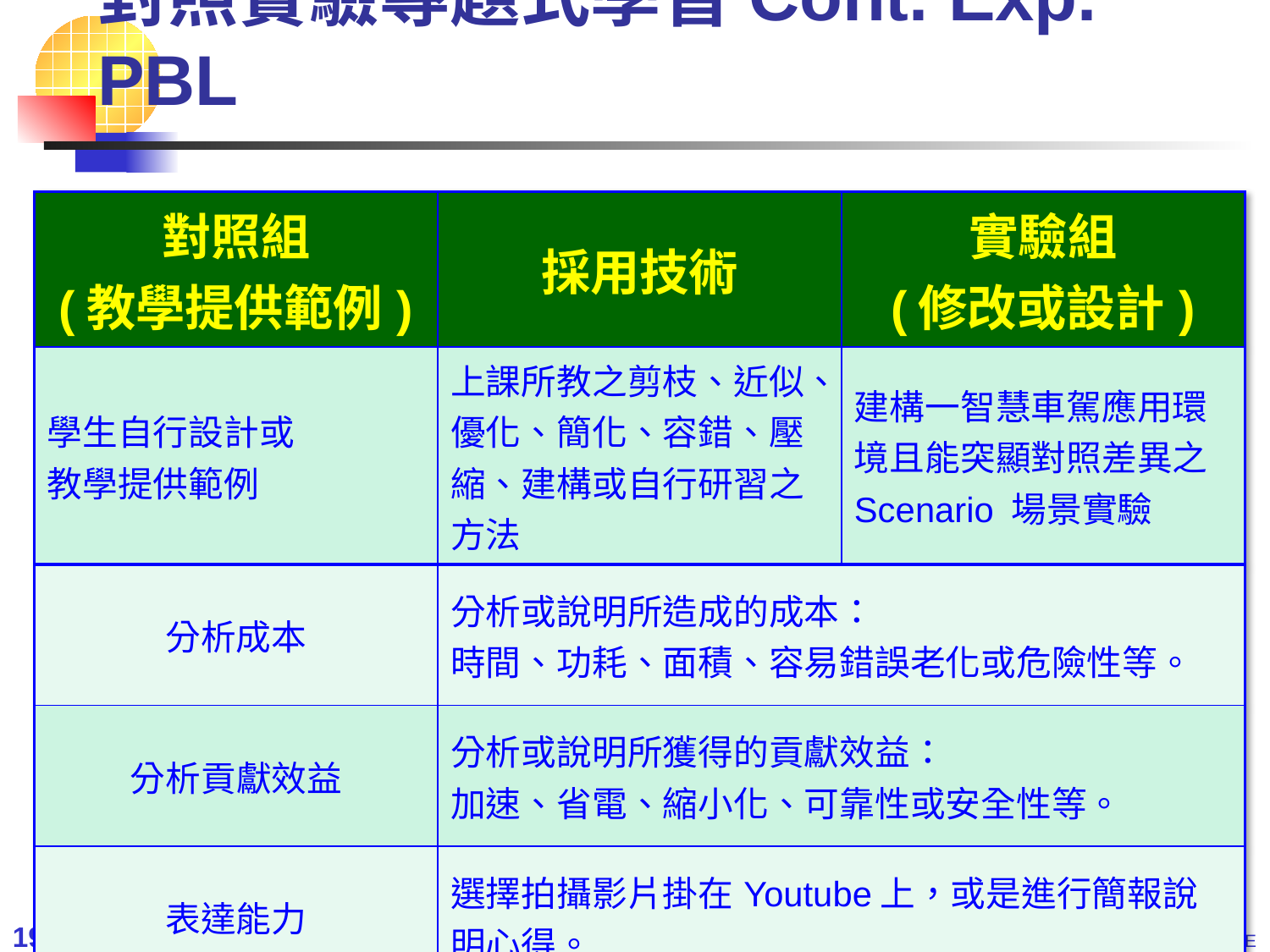

對照實驗專題式學習Cont. Exp. PBL
| 對照組 (教學提供範例) | 採用技術 | 實驗組 (修改或設計) |
| --- | --- | --- |
| 學生自行設計或 教學提供範例 | 上課所教之剪枝、近似、優化、簡化、容錯、壓縮、建構或自行研習之方法 | 建構一智慧車駕應用環境且能突顯對照差異之Scenario 場景實驗 |
| 分析成本 | 分析或說明所造成的成本： 時間、功耗、面積、容易錯誤老化或危險性等。 |  |
| 分析貢獻效益 | 分析或說明所獲得的貢獻效益： 加速、省電、縮小化、可靠性或安全性等。 |  |
| 表達能力 | 選擇拍攝影片掛在Youtube上，或是進行簡報說明心得。 |  |